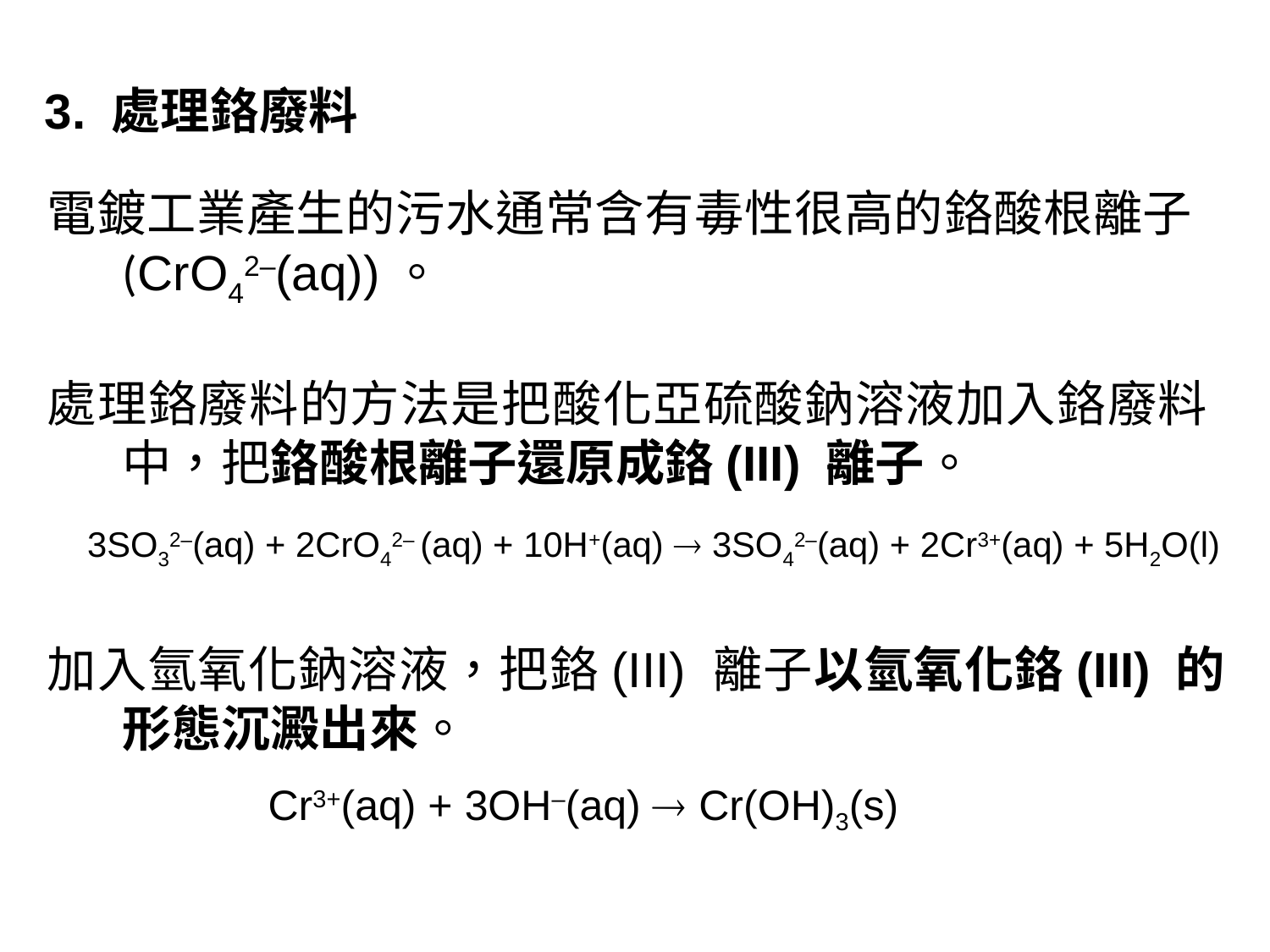

3. 處理鉻廢料
電鍍工業產生的污水通常含有毒性很高的鉻酸根離子 (CrO42–(aq))。
處理鉻廢料的方法是把酸化亞硫酸鈉溶液加入鉻廢料中，把鉻酸根離子還原成鉻(III) 離子。
3SO32–(aq) + 2CrO42– (aq) + 10H+(aq) → 3SO42–(aq) + 2Cr3+(aq) + 5H2O(l)
加入氫氧化鈉溶液，把鉻(III) 離子以氫氧化鉻(III) 的形態沉澱出來。
Cr3+(aq) + 3OH–(aq) → Cr(OH)3(s)